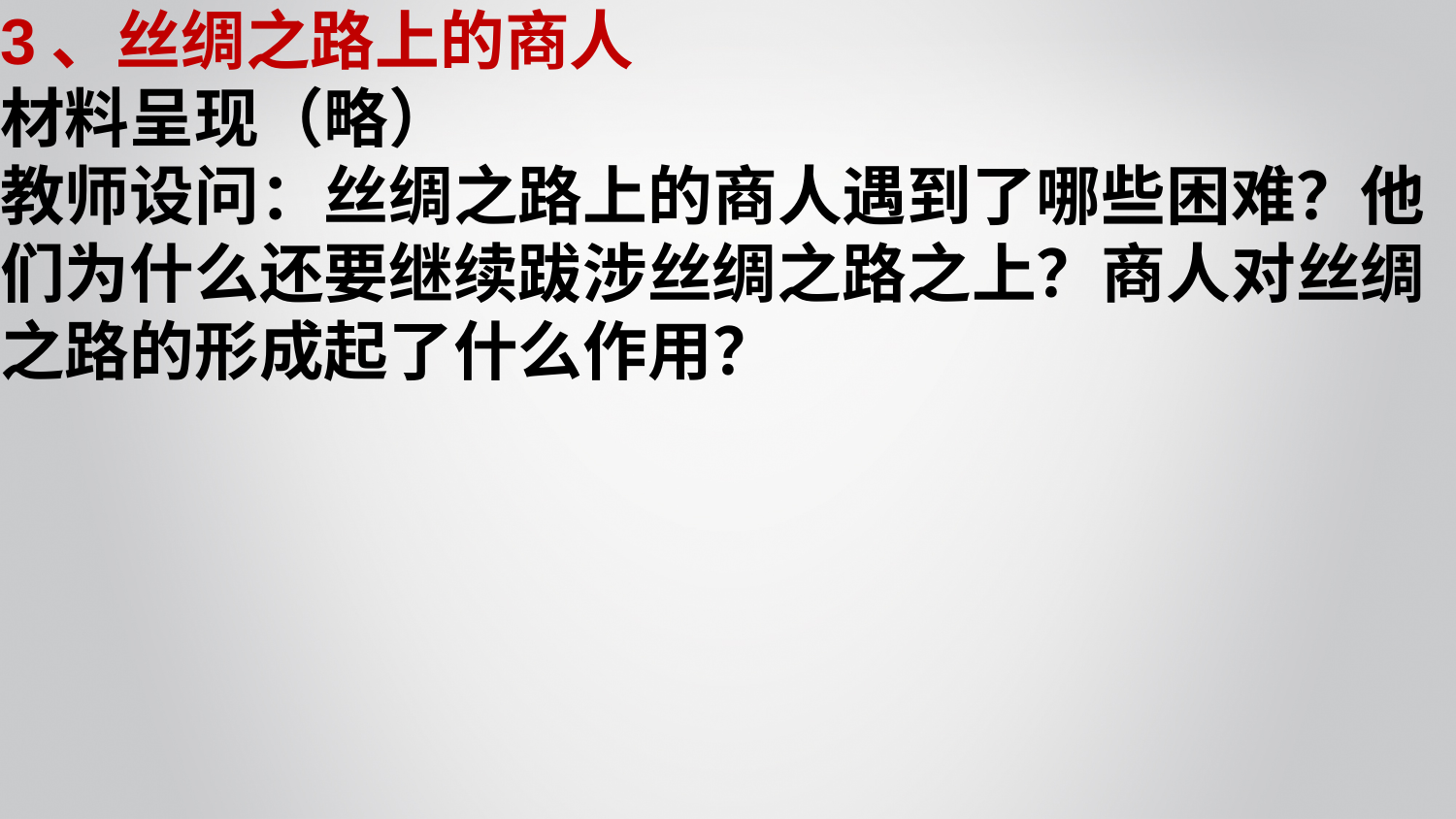

3、丝绸之路上的商人
材料呈现（略）
教师设问：丝绸之路上的商人遇到了哪些困难？他们为什么还要继续跋涉丝绸之路之上？商人对丝绸之路的形成起了什么作用？